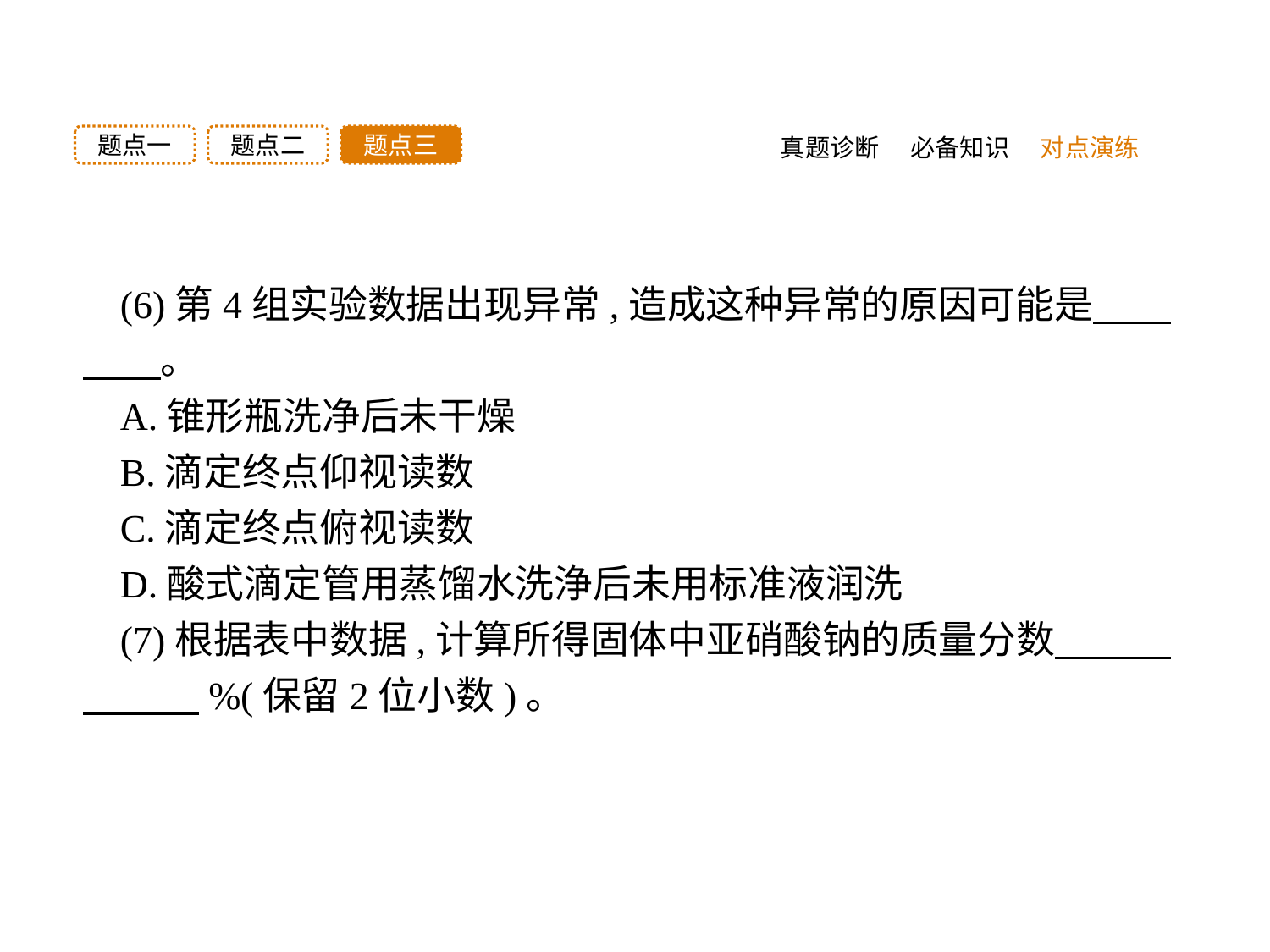

题点三
题点二
题点一
真题诊断
必备知识
对点演练
(6)第4组实验数据出现异常,造成这种异常的原因可能是　　　　。
A.锥形瓶洗净后未干燥
B.滴定终点仰视读数
C.滴定终点俯视读数
D.酸式滴定管用蒸馏水洗浄后未用标准液润洗
(7)根据表中数据,计算所得固体中亚硝酸钠的质量分数　　　　　　%(保留2位小数)。